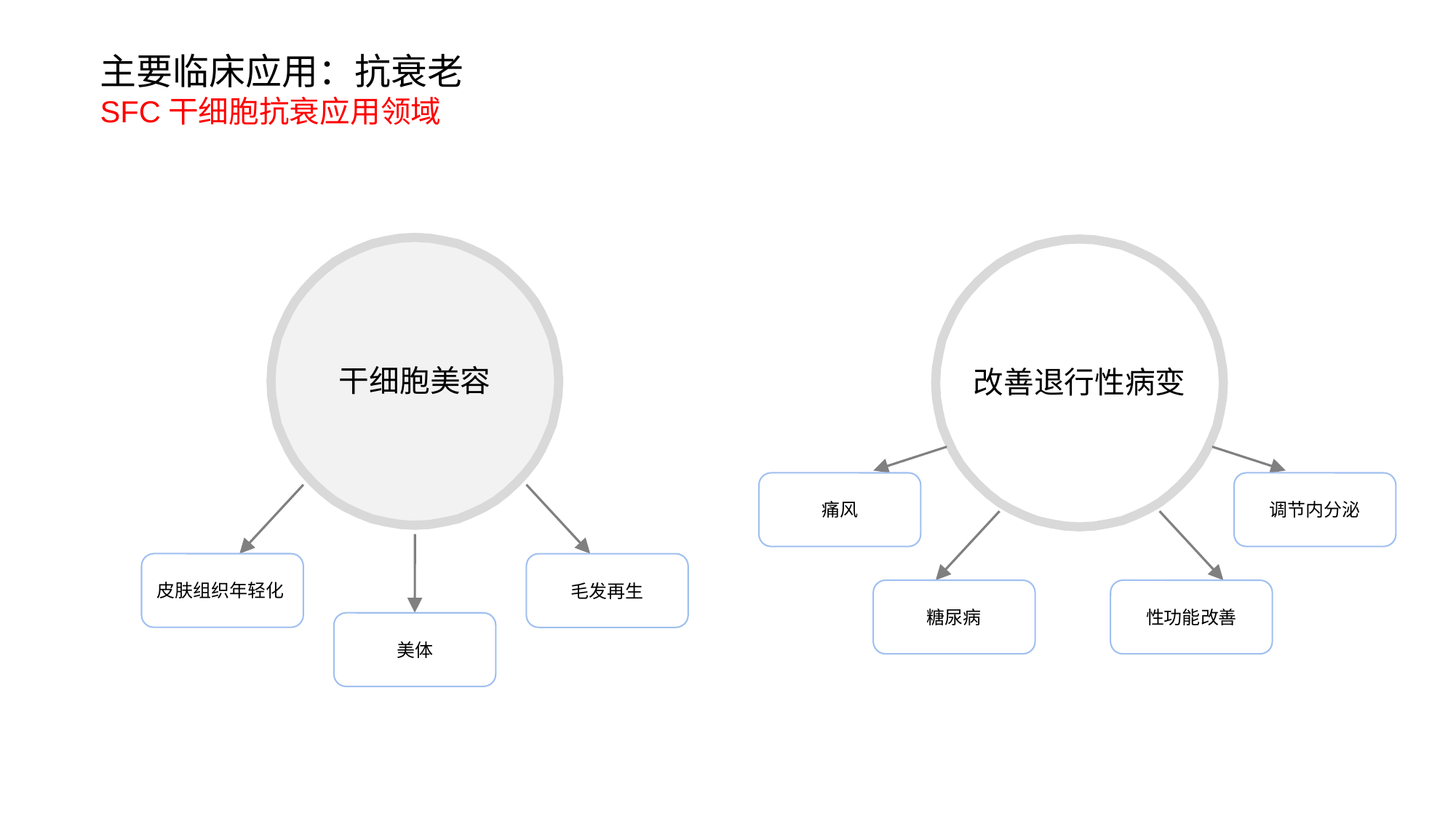

主要临床应用：抗衰老
SFC干细胞抗衰应用领域

干细胞美容

皮肤组织年轻化

毛发再生

美体

改善退行性病变

痛风

调节内分泌

糖尿病

性功能改善